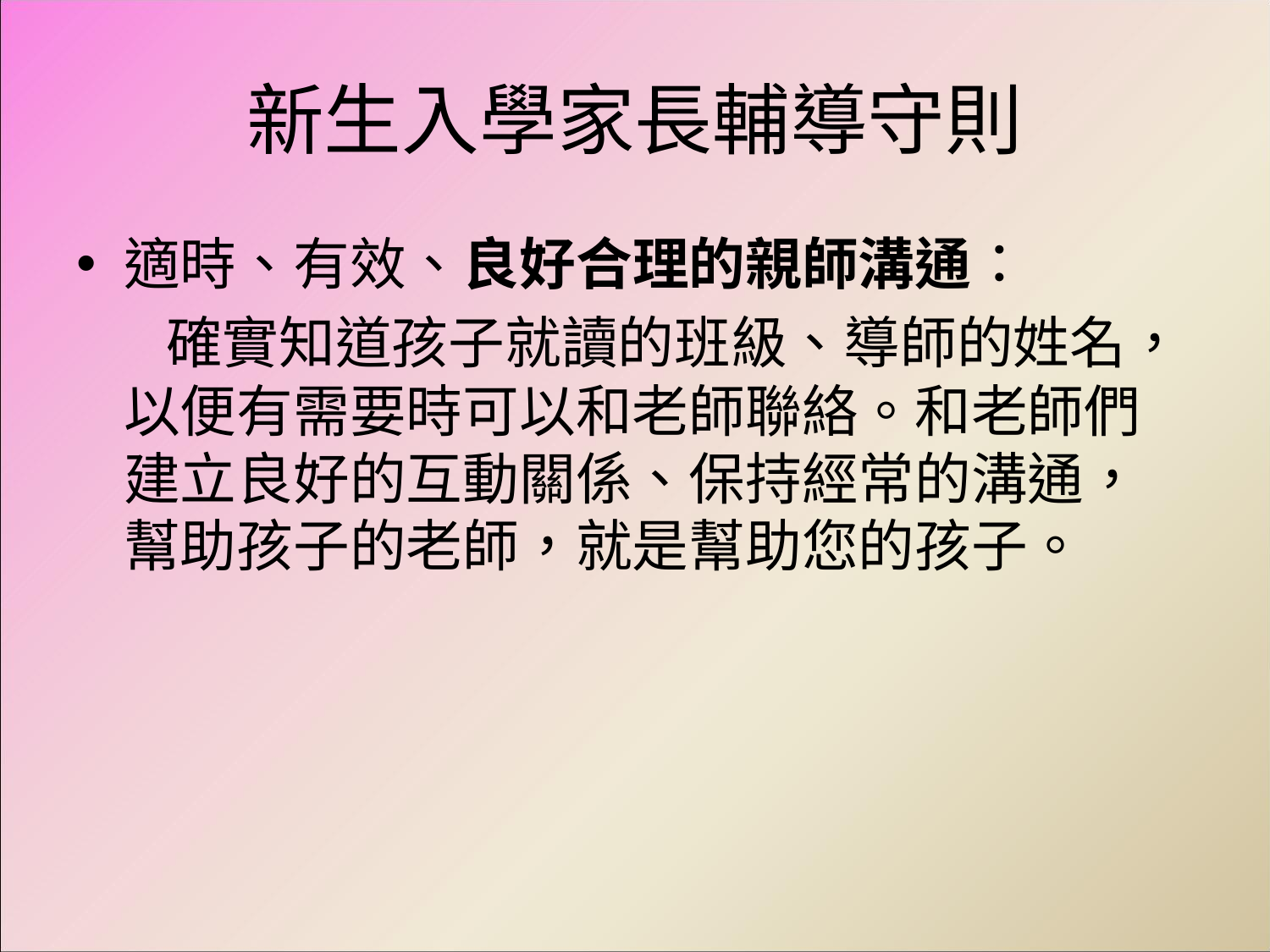

# 新生入學家長輔導守則
適時、有效、良好合理的親師溝通：
      確實知道孩子就讀的班級、導師的姓名，以便有需要時可以和老師聯絡。和老師們建立良好的互動關係、保持經常的溝通，幫助孩子的老師，就是幫助您的孩子。